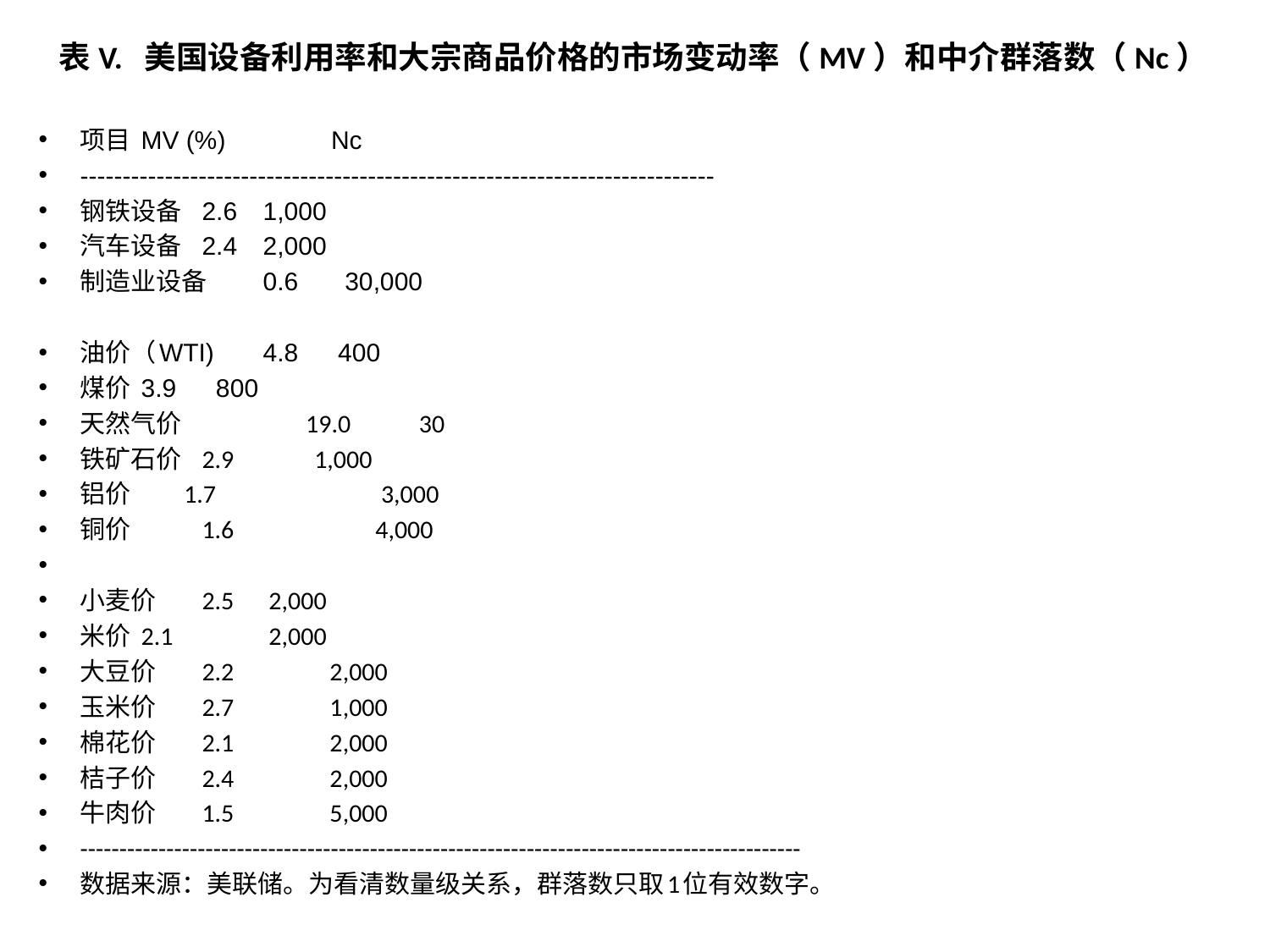

# 表V.  美国设备利用率和大宗商品价格的市场变动率（MV）和中介群落数（Nc）
项目							MV (%)	    		 Nc
---------------------------------------------------------------------------
钢铁设备							2.6			1,000
汽车设备							2.4			2,000
制造业设备						0.6		   30,000

油价（WTI)						4.8			  400
煤价								3.9			  800
天然气价					 	       19.0			      30
铁矿石价							2.9		         1,000
铝价							       1.7	   	          3,000
铜价							 	1.6	  	         4,000

小麦价							2.5			 2,000
米价								2.1	      		 2,000
大豆价							2.2		 	 2,000
玉米价							2.7		 	 1,000
棉花价							2.1		 	 2,000
桔子价							2.4		 	 2,000
牛肉价							1.5		 	 5,000
--------------------------------------------------------------------------------------------
数据来源：美联储。为看清数量级关系，群落数只取1位有效数字。